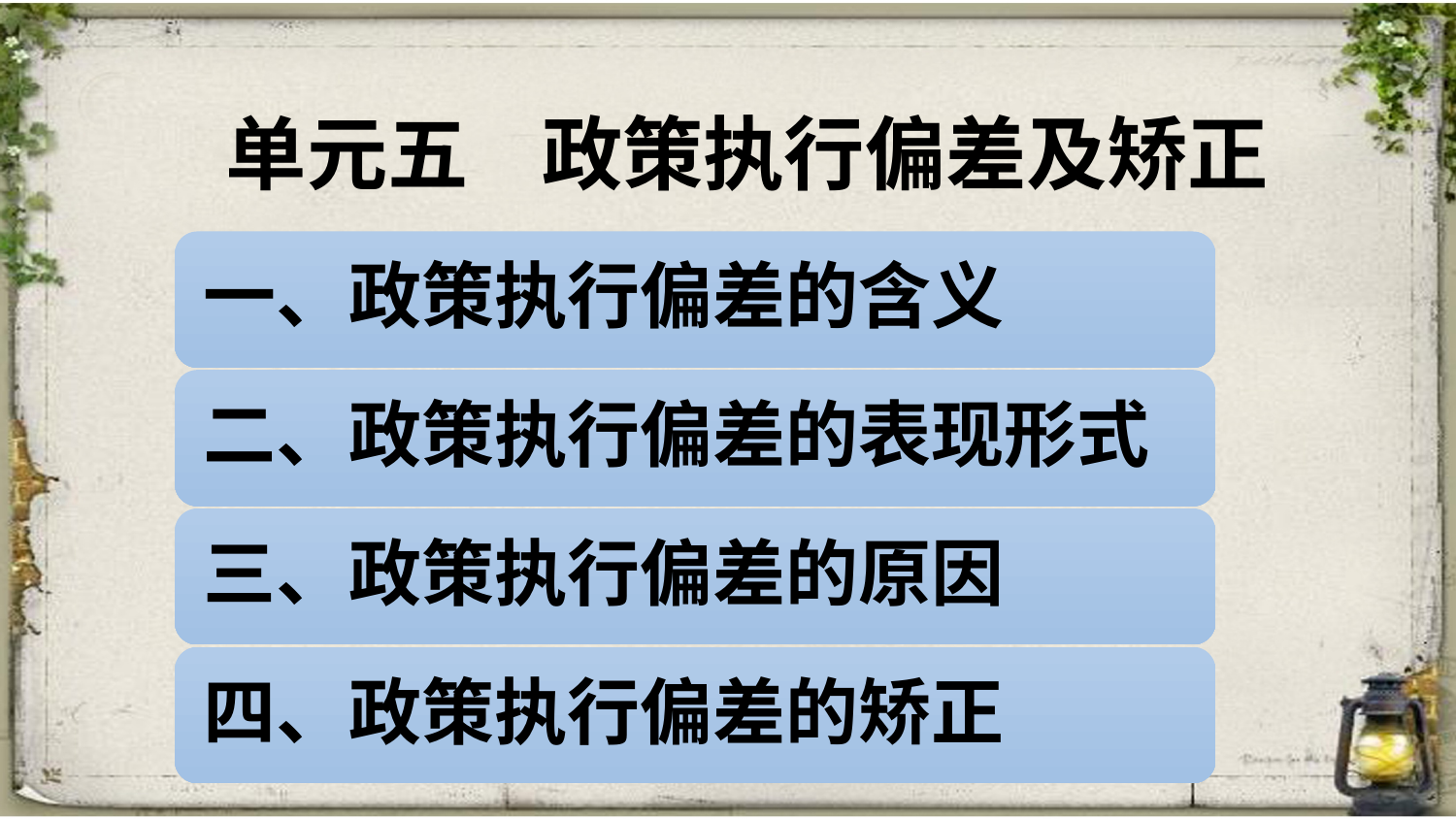

单元五    政策执行偏差及矫正
一、政策执行偏差的含义
二、政策执行偏差的表现形式
三、政策执行偏差的原因
四、政策执行偏差的矫正